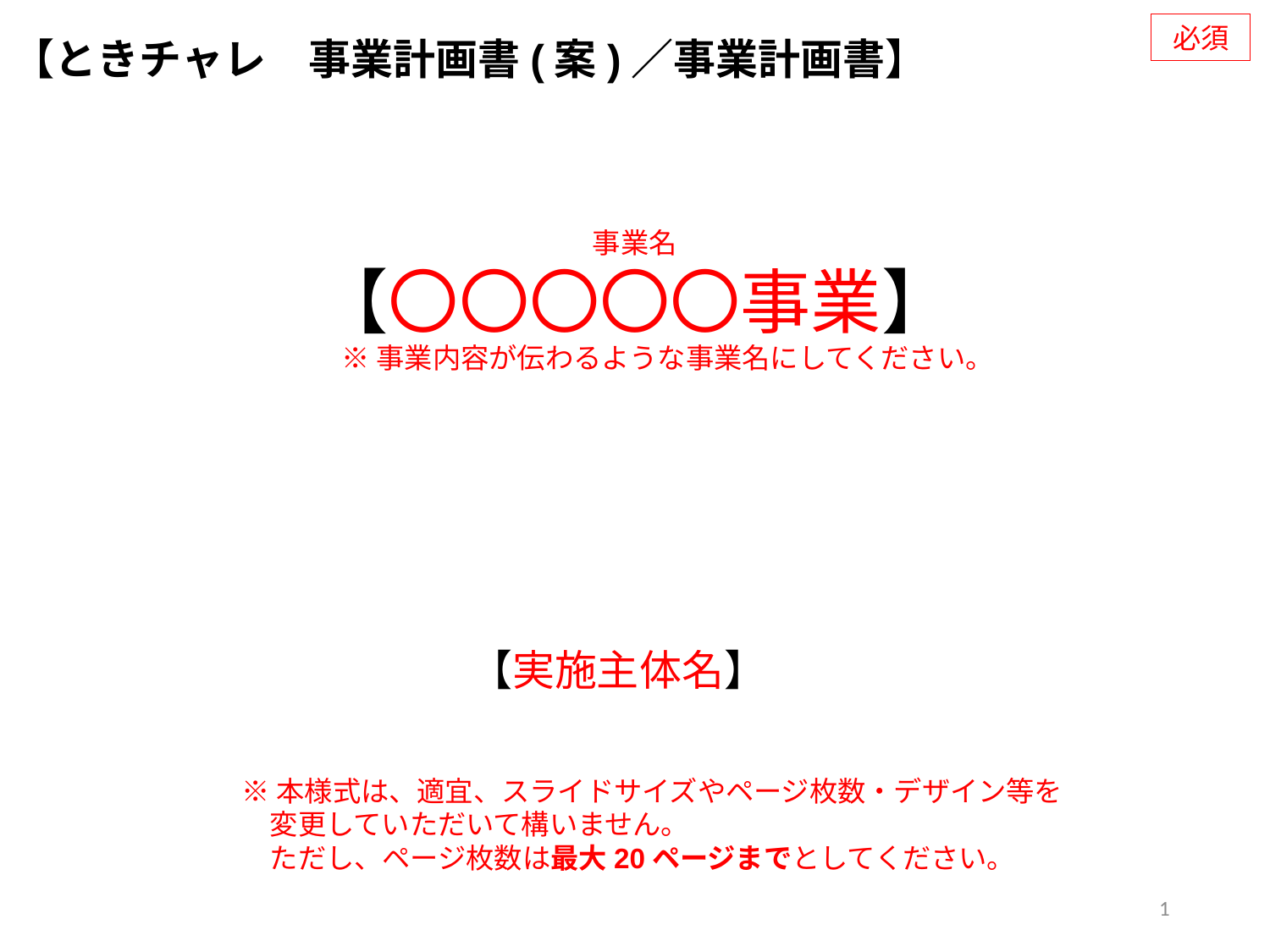

必須
【ときチャレ　事業計画書(案)／事業計画書】
事業名
【〇〇〇〇〇事業】
※事業内容が伝わるような事業名にしてください。
【実施主体名】
※本様式は、適宜、スライドサイズやページ枚数・デザイン等を
　変更していただいて構いません。
　ただし、ページ枚数は最大20ページまでとしてください。
1